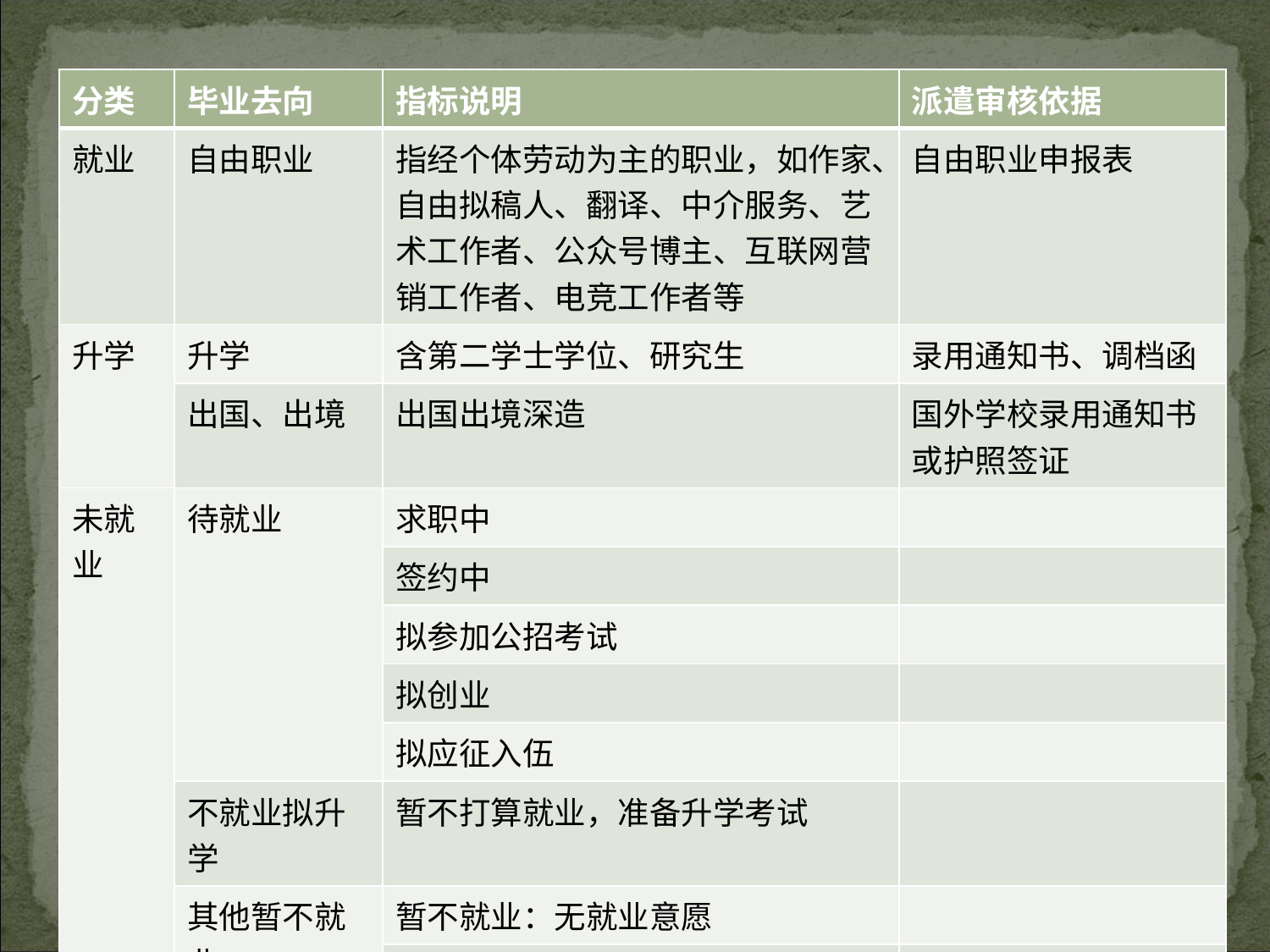

| 分类 | 毕业去向 | 指标说明 | 派遣审核依据 |
| --- | --- | --- | --- |
| 就业 | 自由职业 | 指经个体劳动为主的职业，如作家、自由拟稿人、翻译、中介服务、艺术工作者、公众号博主、互联网营销工作者、电竞工作者等 | 自由职业申报表 |
| 升学 | 升学 | 含第二学士学位、研究生 | 录用通知书、调档函 |
|  | 出国、出境 | 出国出境深造 | 国外学校录用通知书或护照签证 |
| 未就业 | 待就业 | 求职中 |  |
|  |  | 签约中 |  |
|  |  | 拟参加公招考试 |  |
|  |  | 拟创业 |  |
|  |  | 拟应征入伍 |  |
|  | 不就业拟升学 | 暂不打算就业，准备升学考试 |  |
|  | 其他暂不就业 | 暂不就业：无就业意愿 |  |
|  |  | 拟出国出境：准备出国学习或工作 |  |